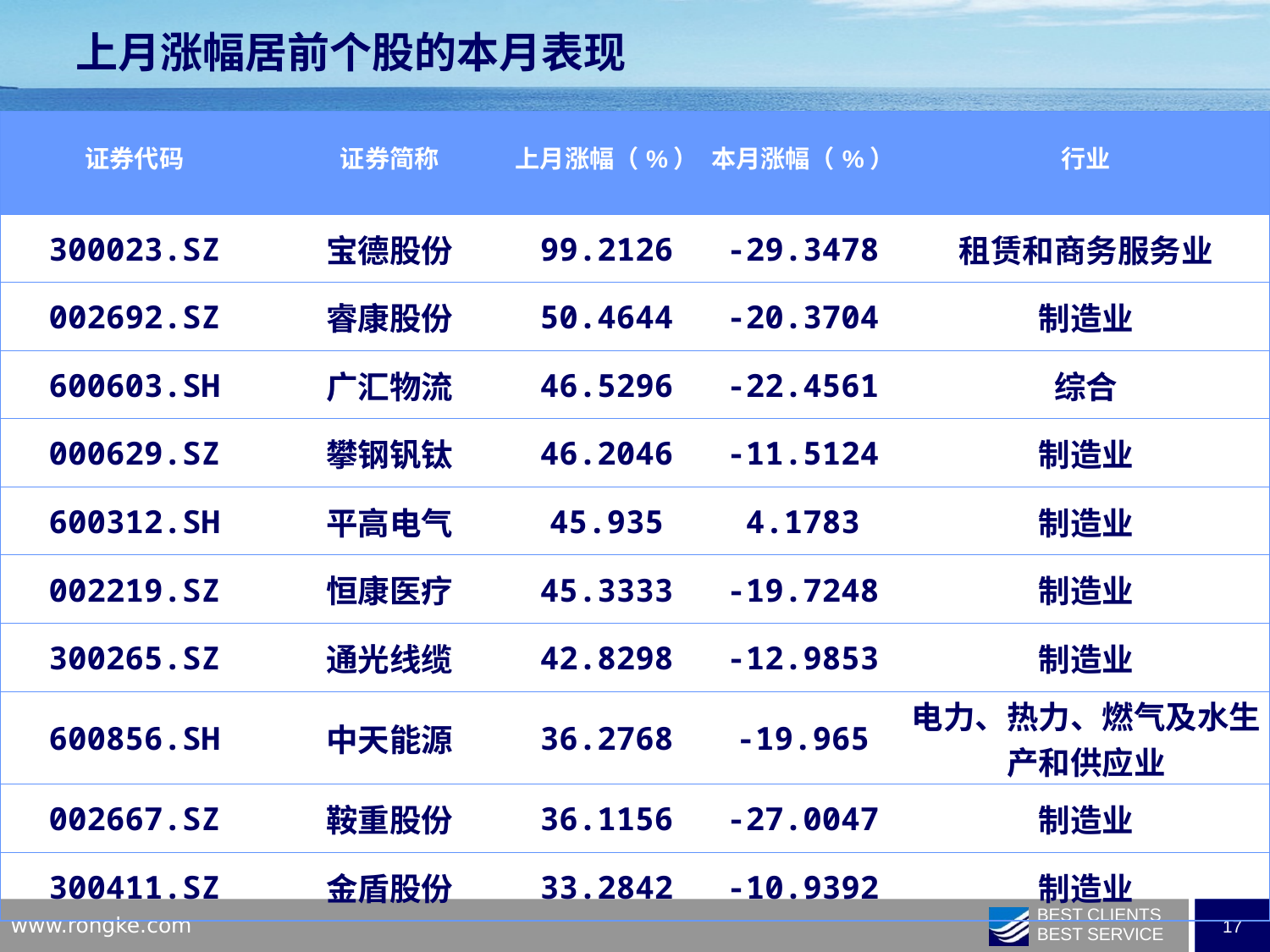

上月涨幅居前个股的本月表现
| 证券代码 | 证券简称 | 上月涨幅（%） | 本月涨幅（%） | 行业 |
| --- | --- | --- | --- | --- |
| 300023.SZ | 宝德股份 | 99.2126 | -29.3478 | 租赁和商务服务业 |
| 002692.SZ | 睿康股份 | 50.4644 | -20.3704 | 制造业 |
| 600603.SH | 广汇物流 | 46.5296 | -22.4561 | 综合 |
| 000629.SZ | 攀钢钒钛 | 46.2046 | -11.5124 | 制造业 |
| 600312.SH | 平高电气 | 45.935 | 4.1783 | 制造业 |
| 002219.SZ | 恒康医疗 | 45.3333 | -19.7248 | 制造业 |
| 300265.SZ | 通光线缆 | 42.8298 | -12.9853 | 制造业 |
| 600856.SH | 中天能源 | 36.2768 | -19.965 | 电力、热力、燃气及水生产和供应业 |
| 002667.SZ | 鞍重股份 | 36.1156 | -27.0047 | 制造业 |
| 300411.SZ | 金盾股份 | 33.2842 | -10.9392 | 制造业 |